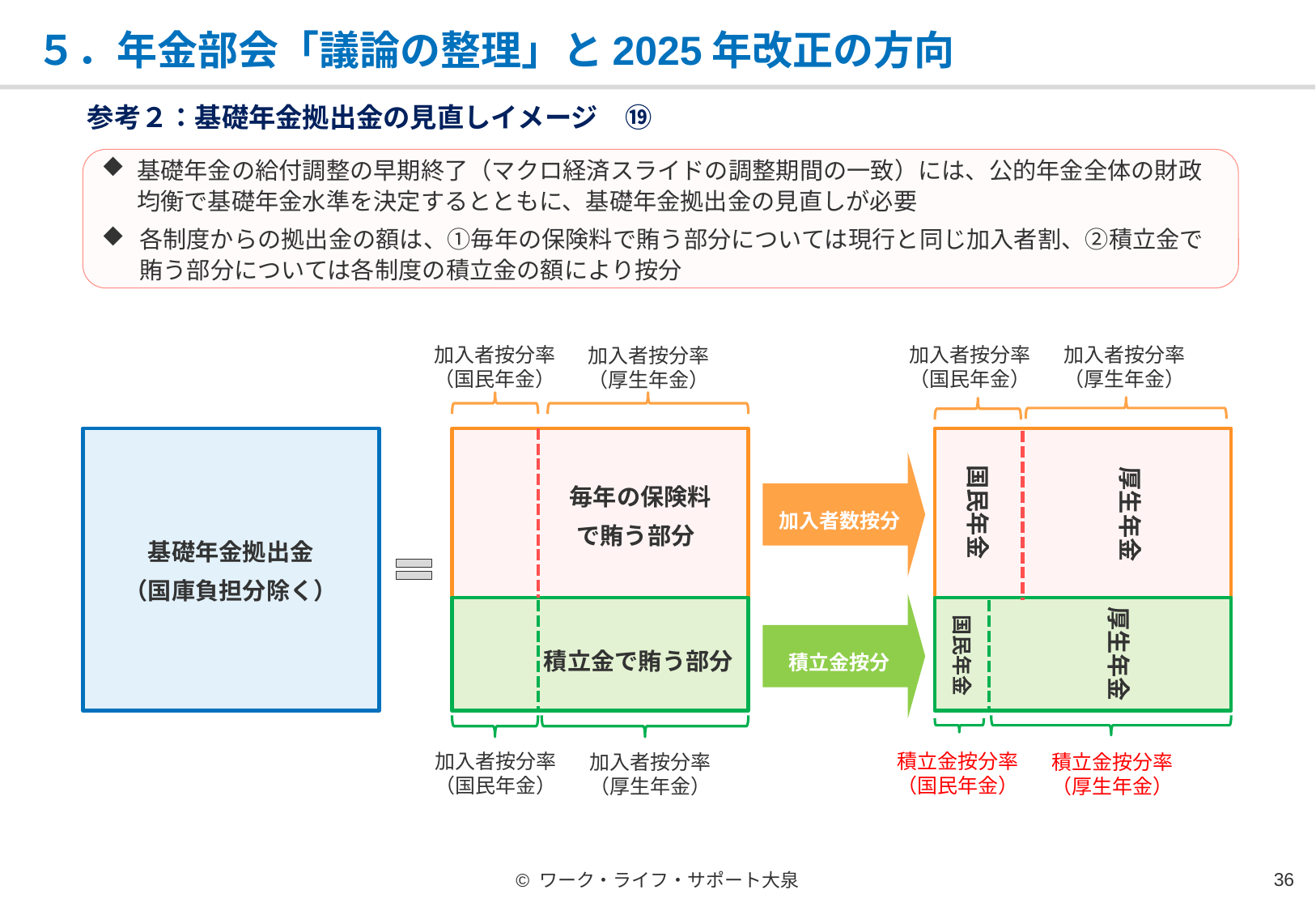

# ５．年金部会「議論の整理」と2025年改正の方向
参考２：基礎年金拠出金の見直しイメージ　⑲
基礎年金の給付調整の早期終了（マクロ経済スライドの調整期間の一致）には、公的年金全体の財政均衡で基礎年金水準を決定するとともに、基礎年金拠出金の見直しが必要

各制度からの拠出金の額は、①毎年の保険料で賄う部分については現行と同じ加入者割、②積立金で賄う部分については各制度の積立金の額により按分

加入者按分率（厚生年金）

加入者按分率（国民年金）
加入者按分率（厚生年金）

　　　毎年の保険料
　　　で賄う部分
　　 　積立金で賄う部分

加入者按分率（国民年金）

国民年金
厚生年金
厚生年金
国民年金

基礎年金拠出金
（国庫負担分除く）
加入者数按分
積立金按分

加入者按分率（国民年金）
積立金按分率（国民年金）
加入者按分率（厚生年金）
積立金按分率（厚生年金）
© ワーク・ライフ・サポート大泉
36